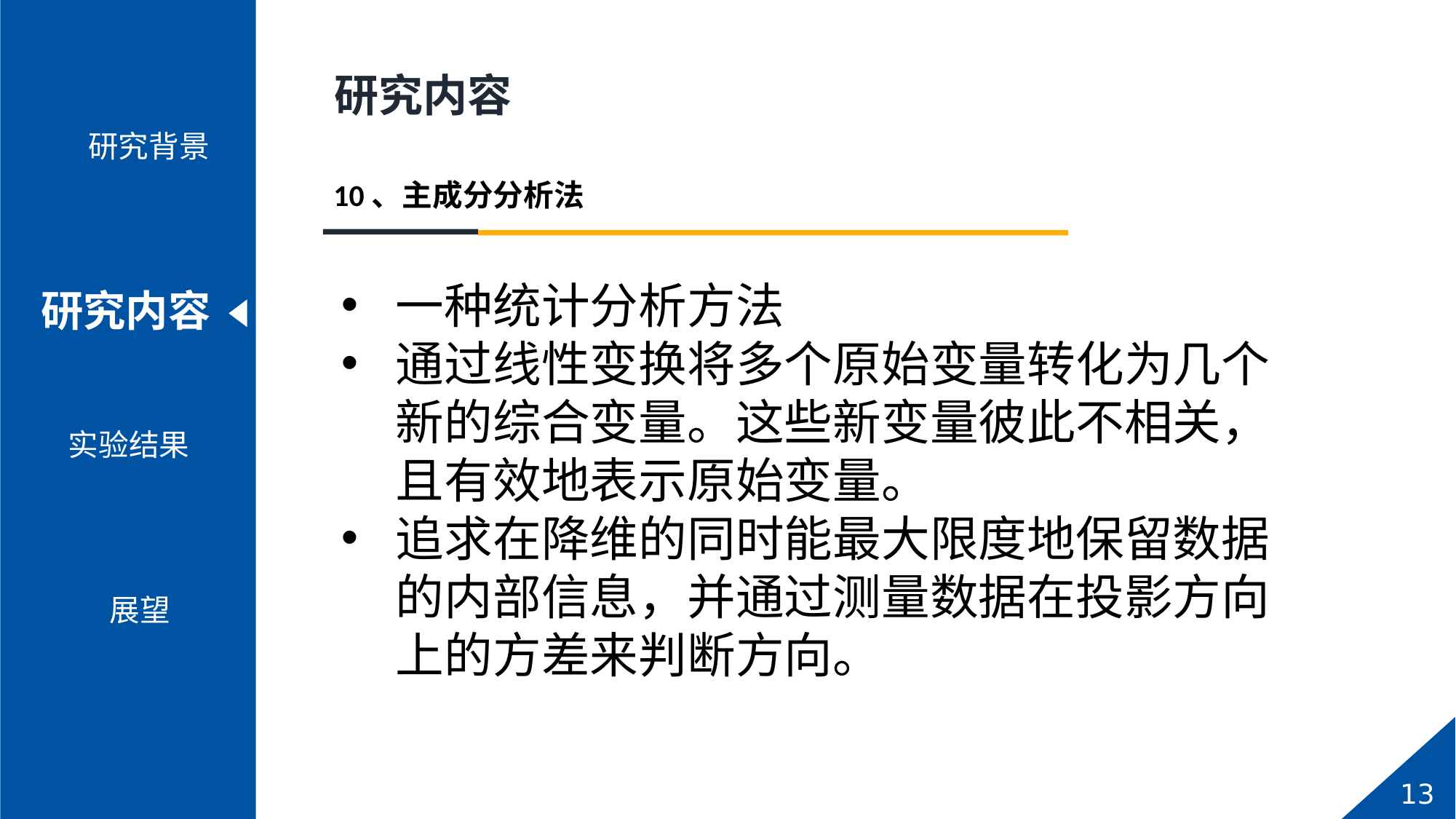

研究背景

PPT模板下载：www.1ppt.com/moban/     行业PPT模板：www.1ppt.com/hangye/
节日PPT模板：www.1ppt.com/jieri/           PPT素材下载：www.1ppt.com/sucai/
PPT背景图片：www.1ppt.com/beijing/      PPT图表下载：www.1ppt.com/tubiao/
优秀PPT下载：www.1ppt.com/xiazai/        PPT教程： www.1ppt.com/powerpoint/
Word教程： www.1ppt.com/word/              Excel教程：www.1ppt.com/excel/
资料下载：www.1ppt.com/ziliao/                PPT课件下载：www.1ppt.com/kejian/
范文下载：www.1ppt.com/fanwen/             试卷下载：www.1ppt.com/shiti/
教案下载：www.1ppt.com/jiaoan/        PPT论坛：www.1ppt.cn

研究内容

实验结果

研究背景

PPT模板下载：www.1ppt.com/moban/     行业PPT模板：www.1ppt.com/hangye/
节日PPT模板：www.1ppt.com/jieri/           PPT素材下载：www.1ppt.com/sucai/
PPT背景图片：www.1ppt.com/beijing/      PPT图表下载：www.1ppt.com/tubiao/
优秀PPT下载：www.1ppt.com/xiazai/        PPT教程： www.1ppt.com/powerpoint/
Word教程： www.1ppt.com/word/              Excel教程：www.1ppt.com/excel/
资料下载：www.1ppt.com/ziliao/                PPT课件下载：www.1ppt.com/kejian/
范文下载：www.1ppt.com/fanwen/             试卷下载：www.1ppt.com/shiti/
教案下载：www.1ppt.com/jiaoan/        PPT论坛：www.1ppt.cn

国内外研究现状

研内容

创新点
研究内容
10、主成分分析法

|  |  |
| --- | --- |
一种统计分析方法
通过线性变换将多个原始变量转化为几个新的综合变量。这些新变量彼此不相关，且有效地表示原始变量。
追求在降维的同时能最大限度地保留数据的内部信息，并通过测量数据在投影方向上的方差来判断方向。

展望
展望
研究方法
展望
进度安排
13